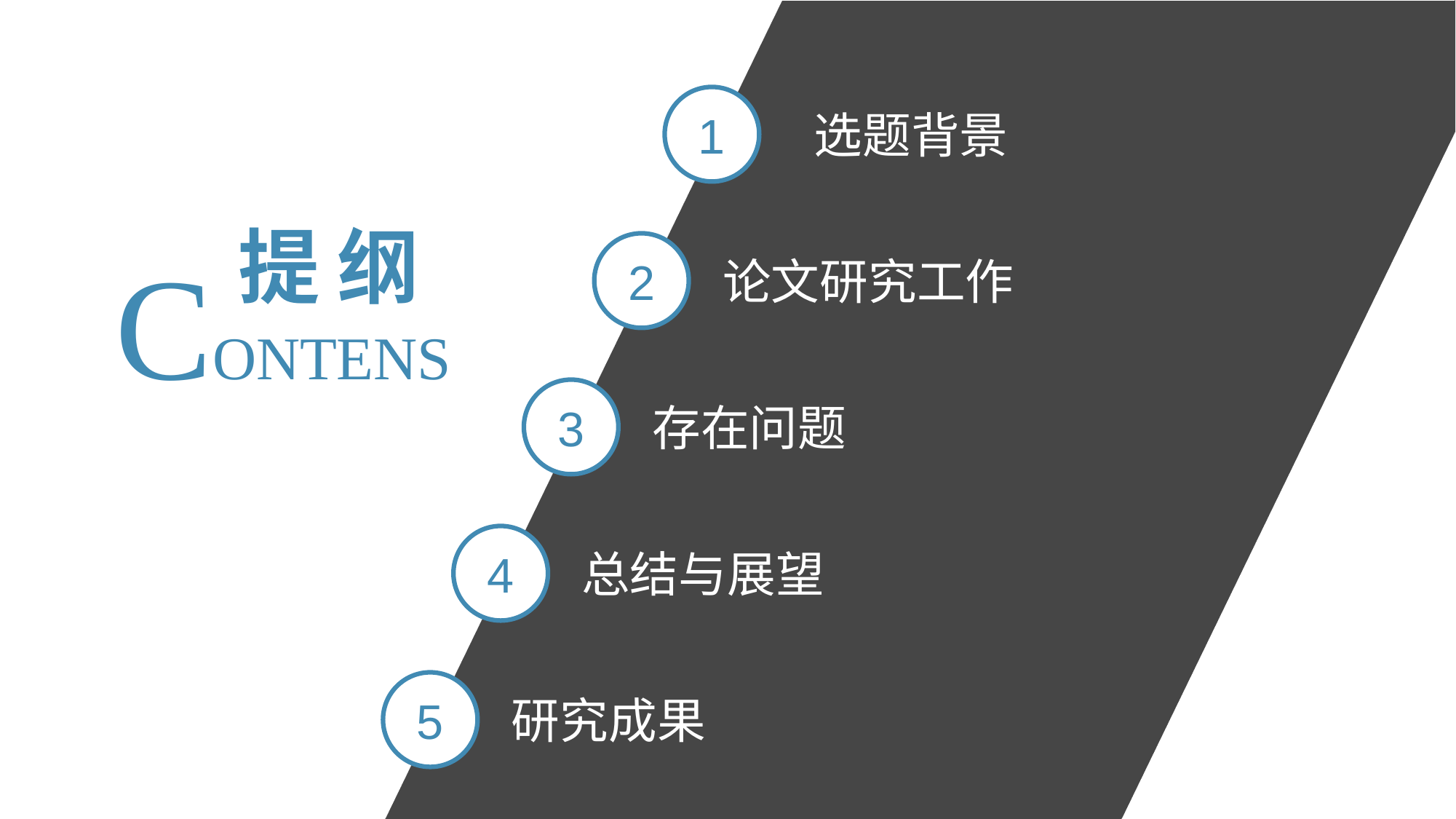

1
选题背景
提 纲
CONTENS
2
论文研究工作
3
存在问题
4
总结与展望
5
研究成果